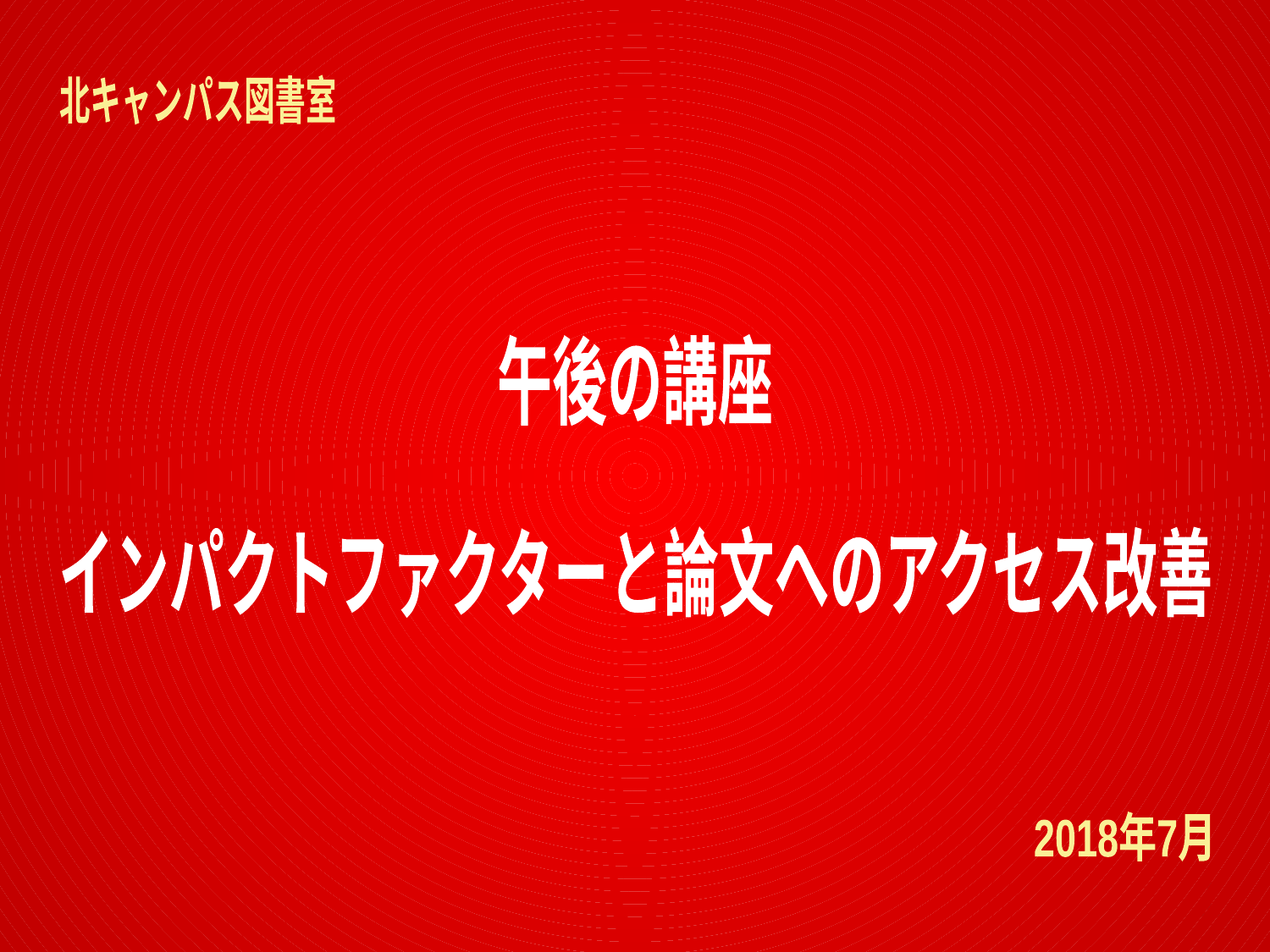

北キャンパス図書室
午後の講座

インパクトファクターと論文へのアクセス改善
1
2018年7月